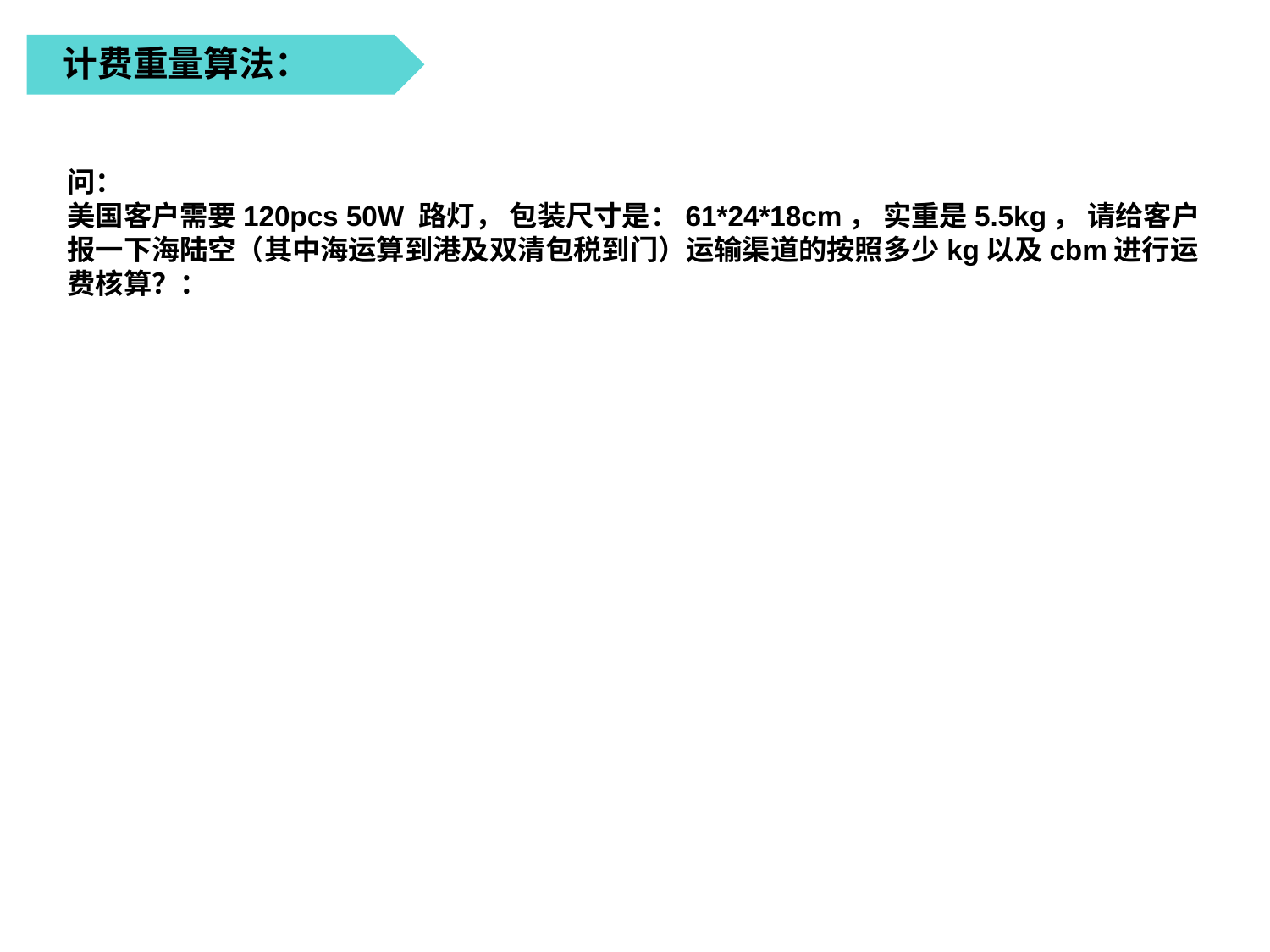

计费重量算法：

问：
美国客户需要120pcs 50W 路灯， 包装尺寸是：61*24*18cm， 实重是5.5kg， 请给客户报一下海陆空（其中海运算到港及双清包税到门）运输渠道的按照多少kg以及cbm进行运费核算？：